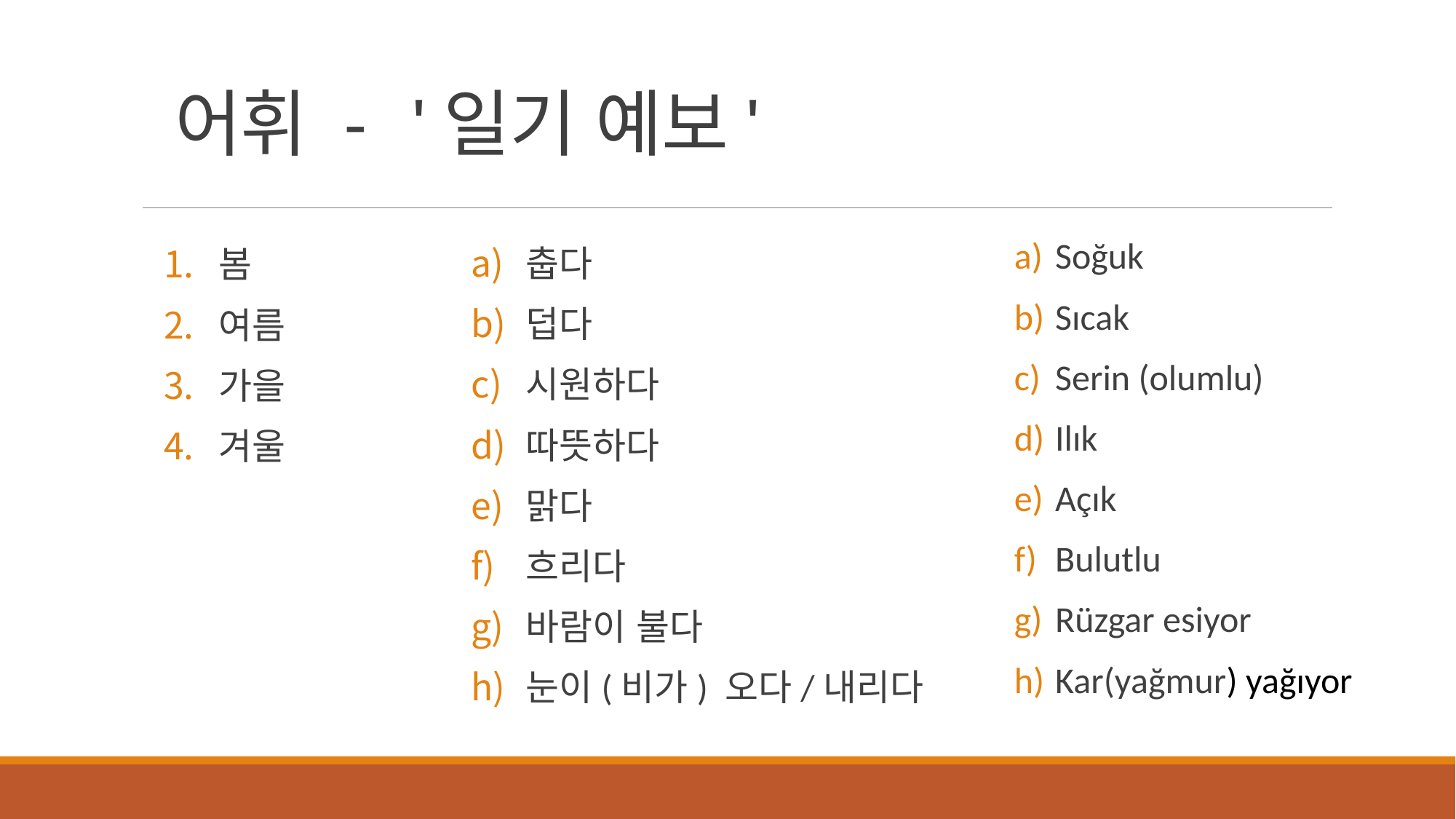

# 어휘 -	 '일기 예보'
Soğuk
Sıcak
Serin (olumlu)
Ilık
Açık
Bulutlu
Rüzgar esiyor
Kar(yağmur) yağıyor
춥다
덥다
시원하다
따뜻하다
맑다
흐리다
바람이 불다
눈이(비가) 오다/내리다

봄
여름
가을
겨울